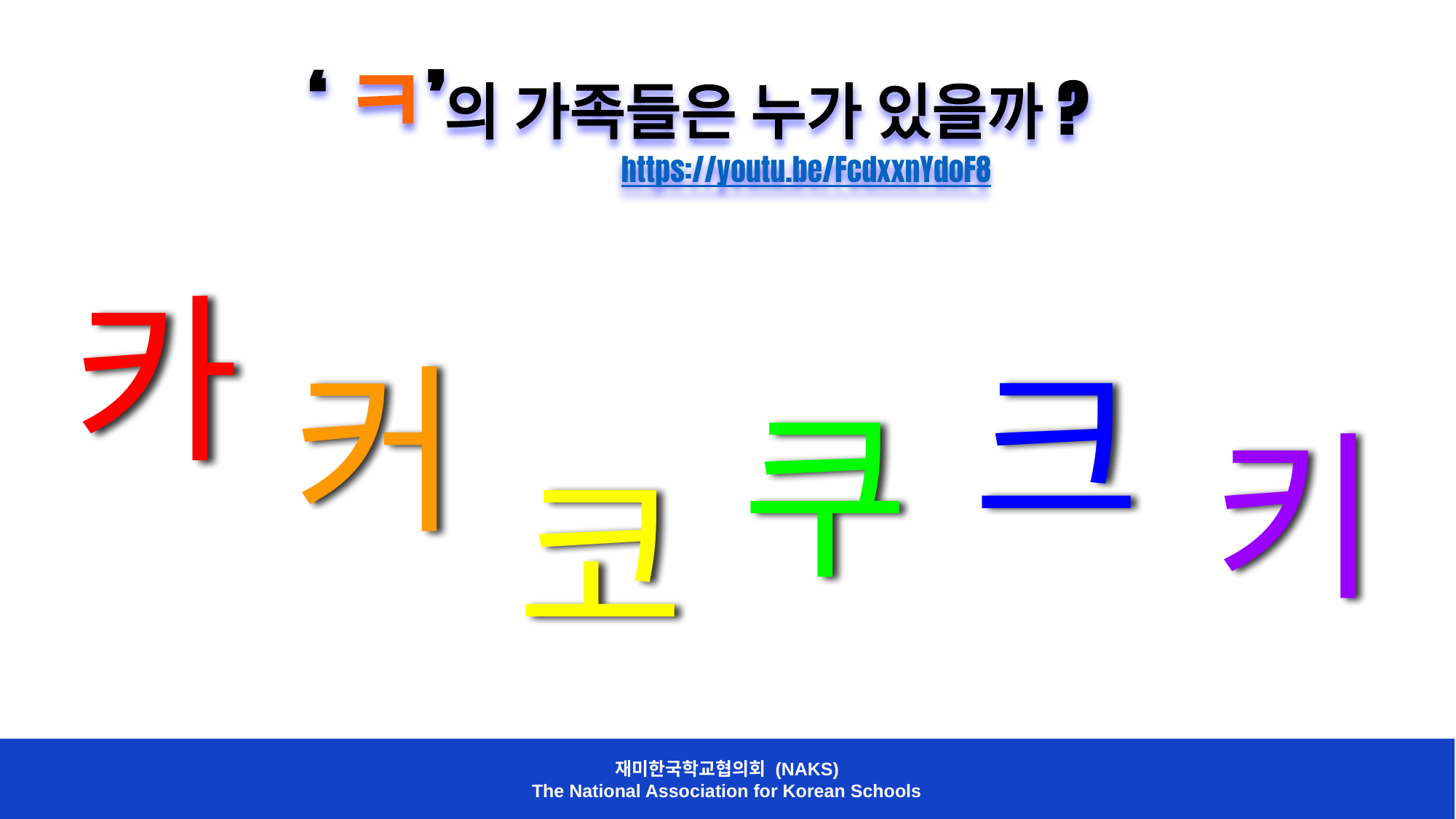

‘ㅋ’의 가족들은 누가 있을까?
                                            https://youtu.be/FcdxxnYdoF8

카
커
크
쿠
키
코
재미한국학교협의회 (NAKS)
The National Association for Korean Schools